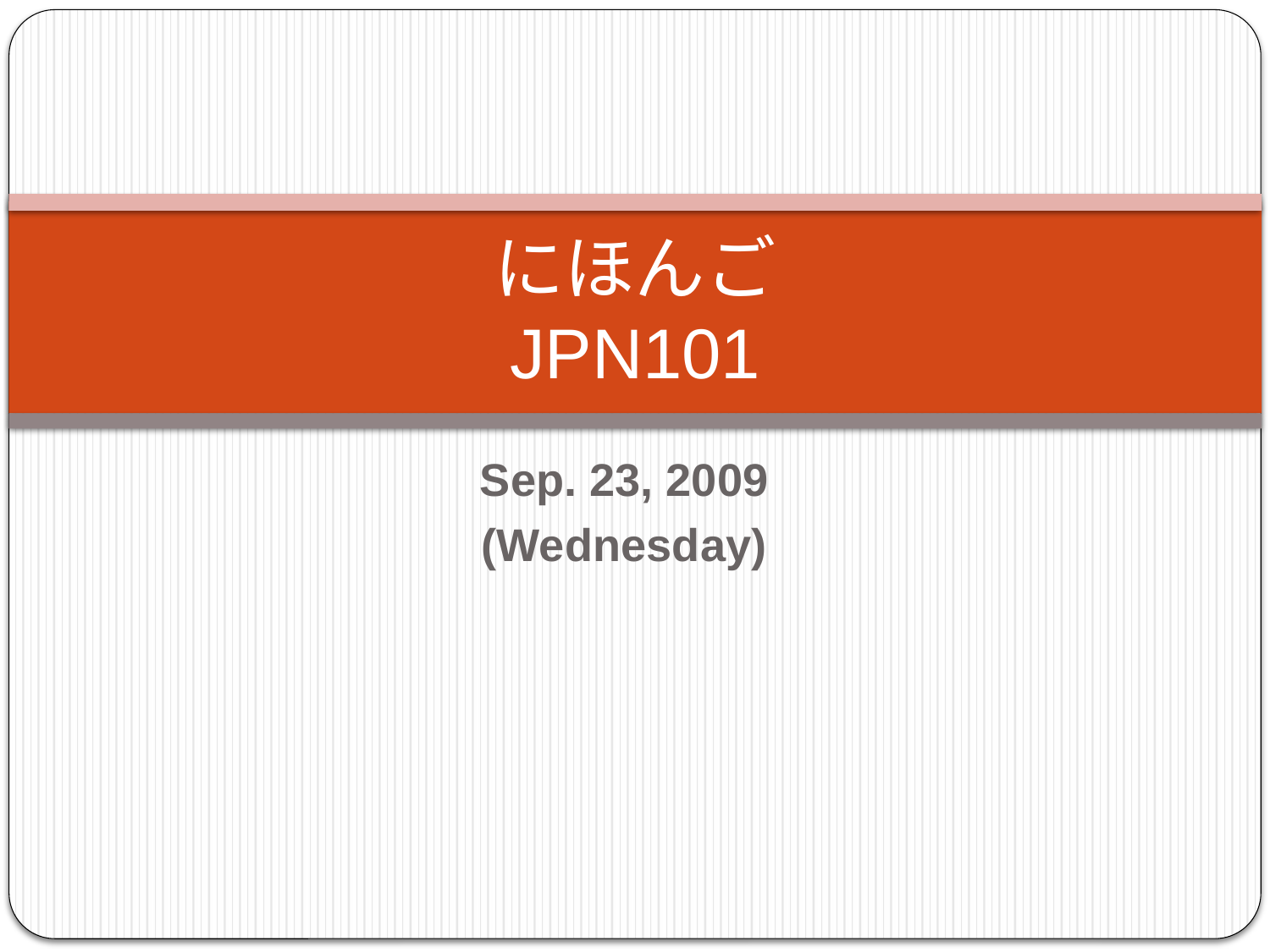

# にほんご JPN101
Sep. 23, 2009
(Wednesday)